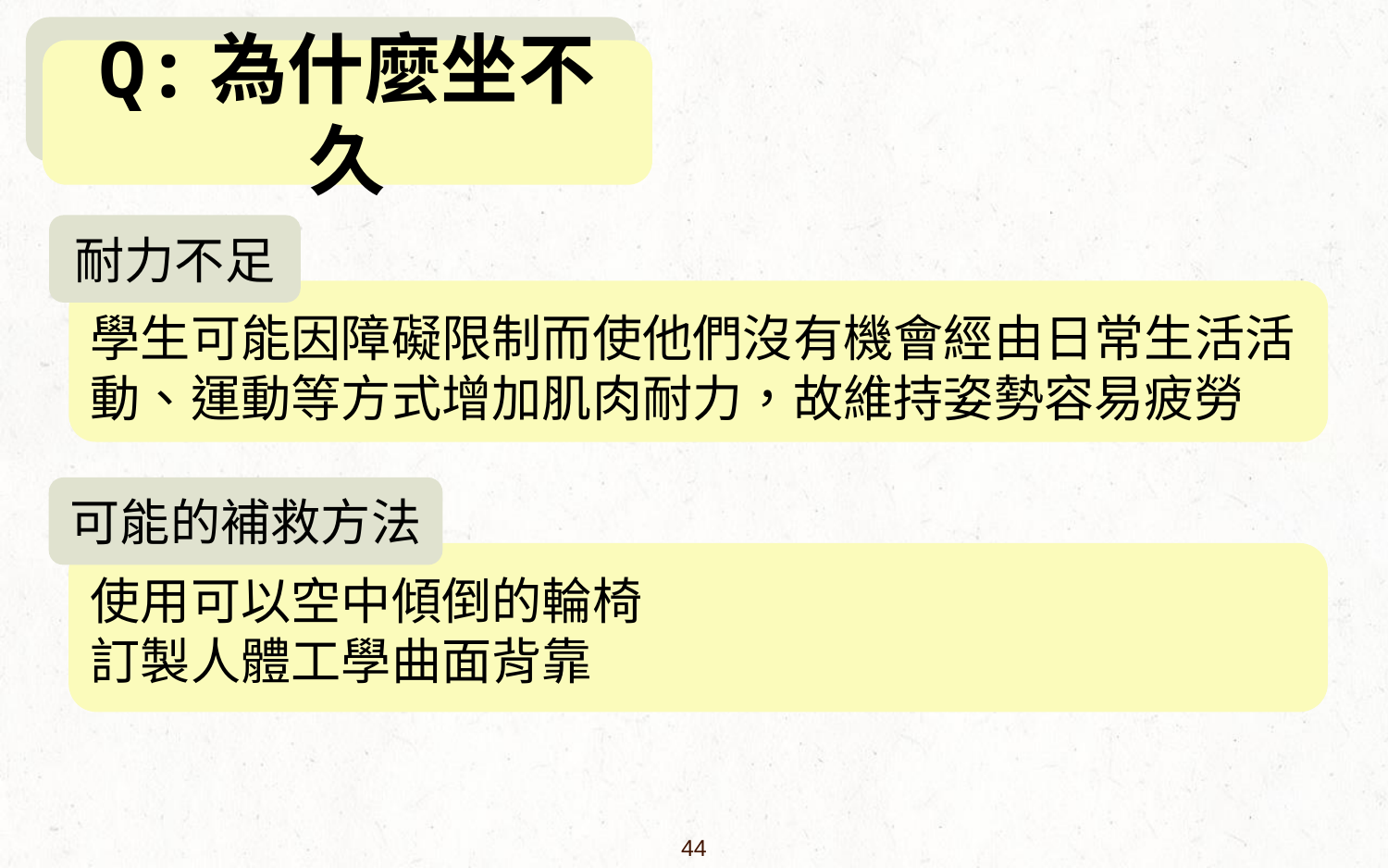

Q:為什麼坐得
Q:為什麼坐不久
耐力不足

學生可能因障礙限制而使他們沒有機會經由日常生活活動、運動等方式增加肌肉耐力，故維持姿勢容易疲勞
可能的補救方法

使用可以空中傾倒的輪椅
訂製人體工學曲面背靠

44